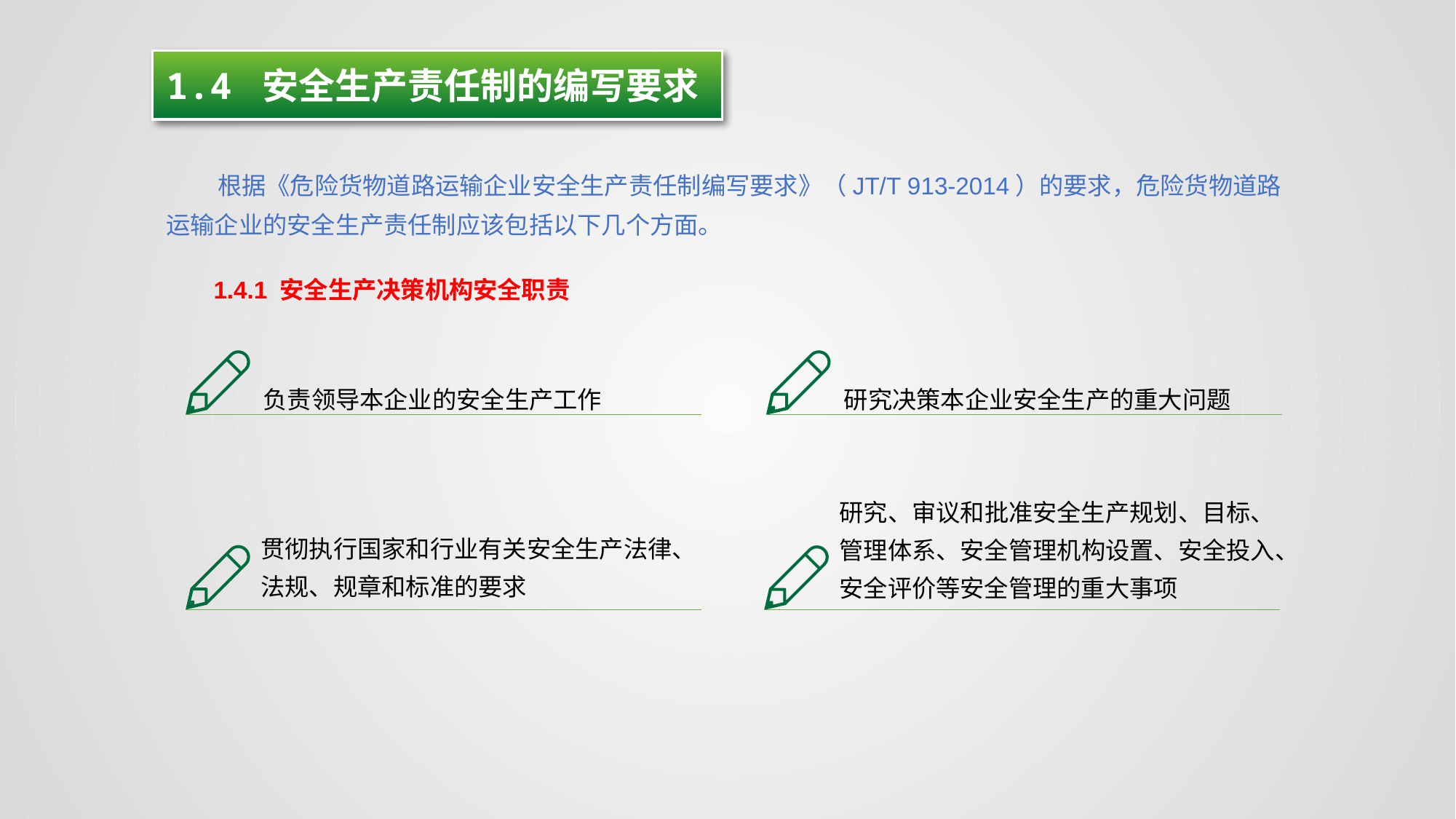

1.4 安全生产责任制的编写要求
根据《危险货物道路运输企业安全生产责任制编写要求》（JT/T 913-2014）的要求，危险货物道路运输企业的安全生产责任制应该包括以下几个方面。
1.4.1 安全生产决策机构安全职责

负责领导本企业的安全生产工作
研究决策本企业安全生产的重大问题
研究、审议和批准安全生产规划、目标、管理体系、安全管理机构设置、安全投入、安全评价等安全管理的重大事项
贯彻执行国家和行业有关安全生产法律、法规、规章和标准的要求